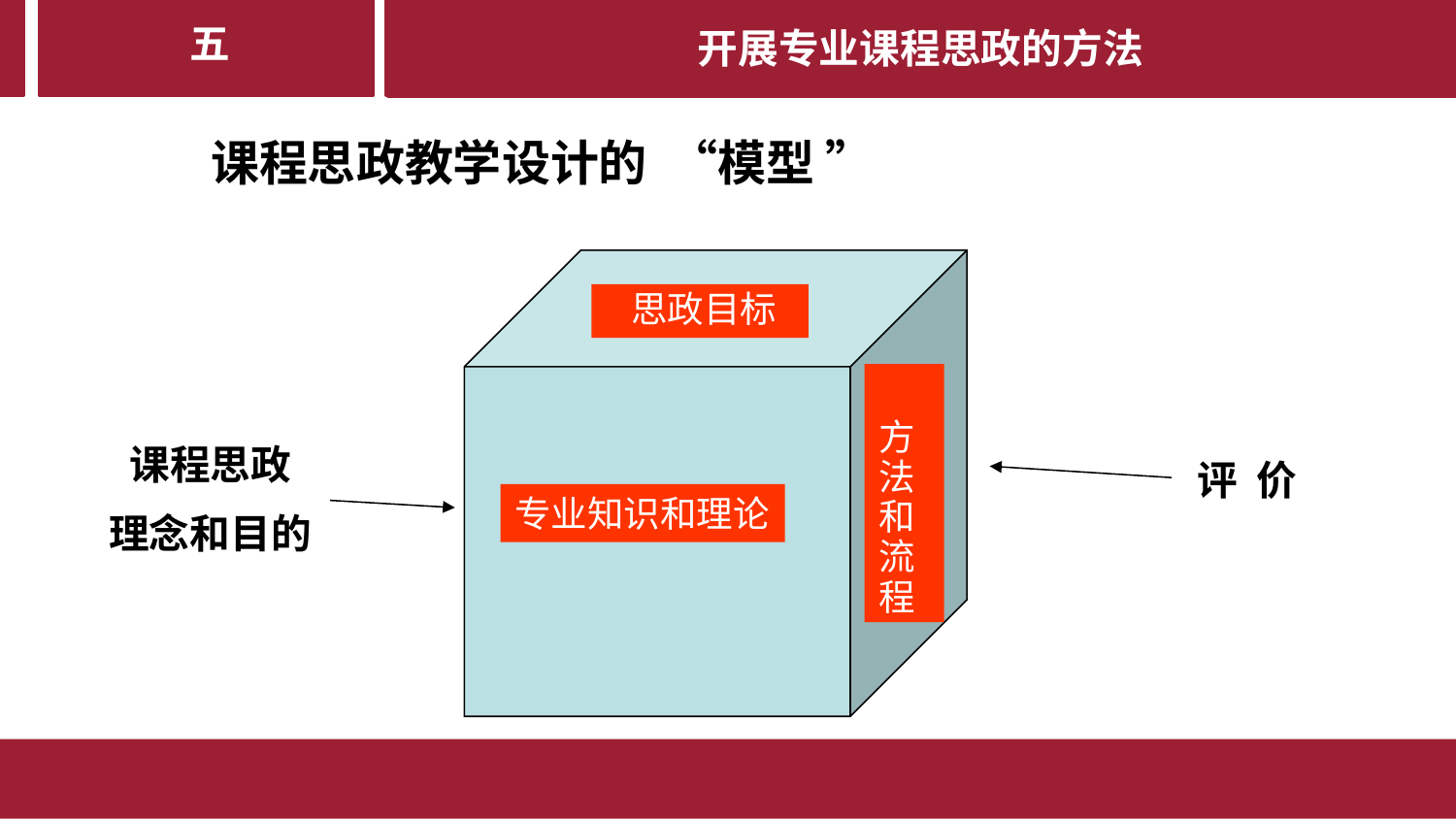

开展专业课程思政的方法
第四部分
五
课程思政教学设计的  “模型 ”

  思政目标

方
法
和
流
程
课程思政
理念和目的
评  价

专业知识和理论